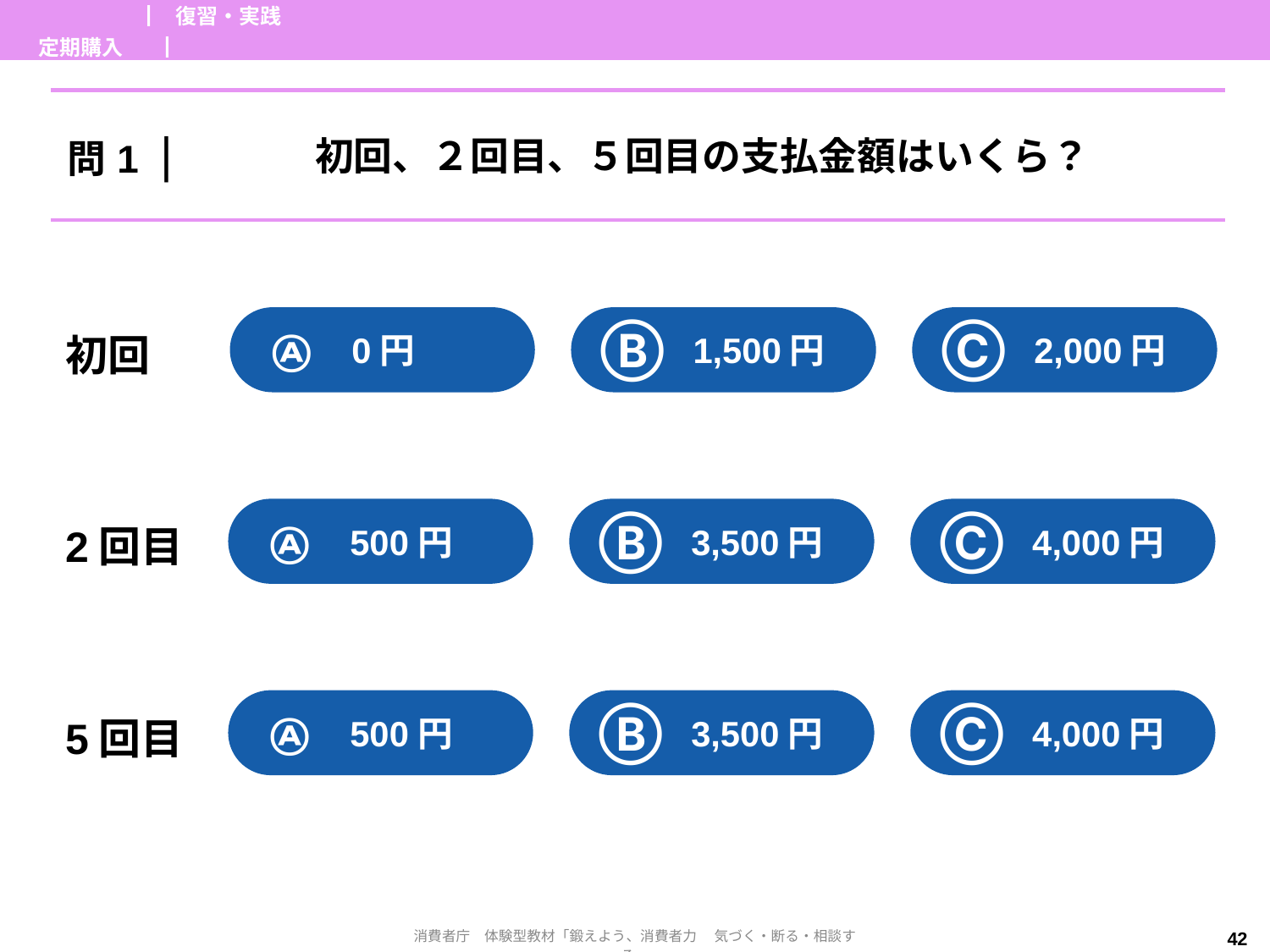

| 定期購入 | ▏復習・実践▕ |  |
| --- | --- | --- |
| 問1▕ | 初回、２回目、５回目の支払金額はいくら？ |
| --- | --- |

Ⓐ
0円

Ⓒ
2,000円
初回
Ⓑ
1,500円
500円

Ⓐ
500円

Ⓑ
3,500円

Ⓒ
4,000円
2回目

Ⓐ
500円

Ⓑ
3,500円

Ⓒ
4,000円
5回目